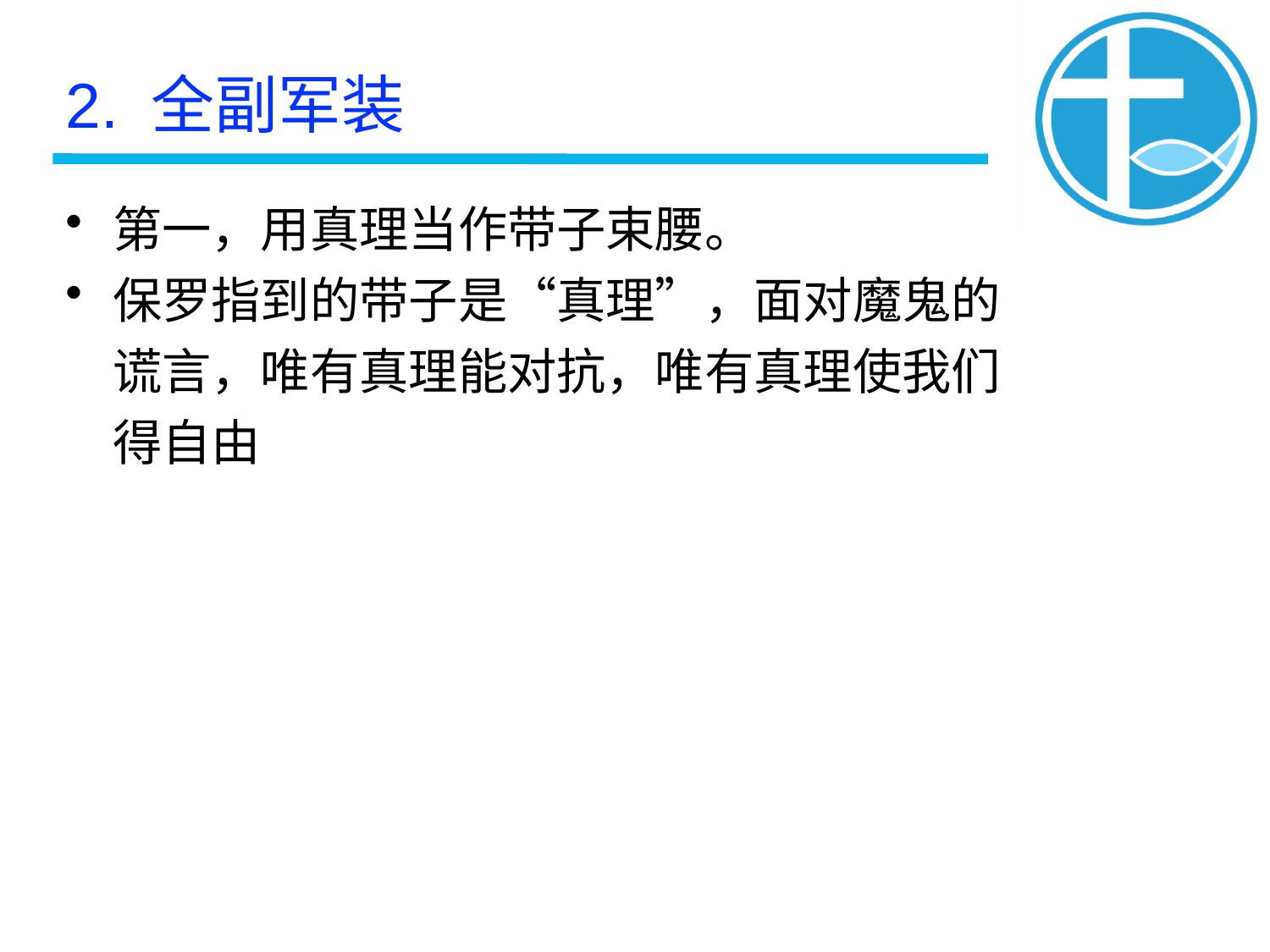

2. 全副军装
第一，用真理当作带子束腰。
保罗指到的带子是“真理”，面对魔鬼的谎言，唯有真理能对抗，唯有真理使我们得自由